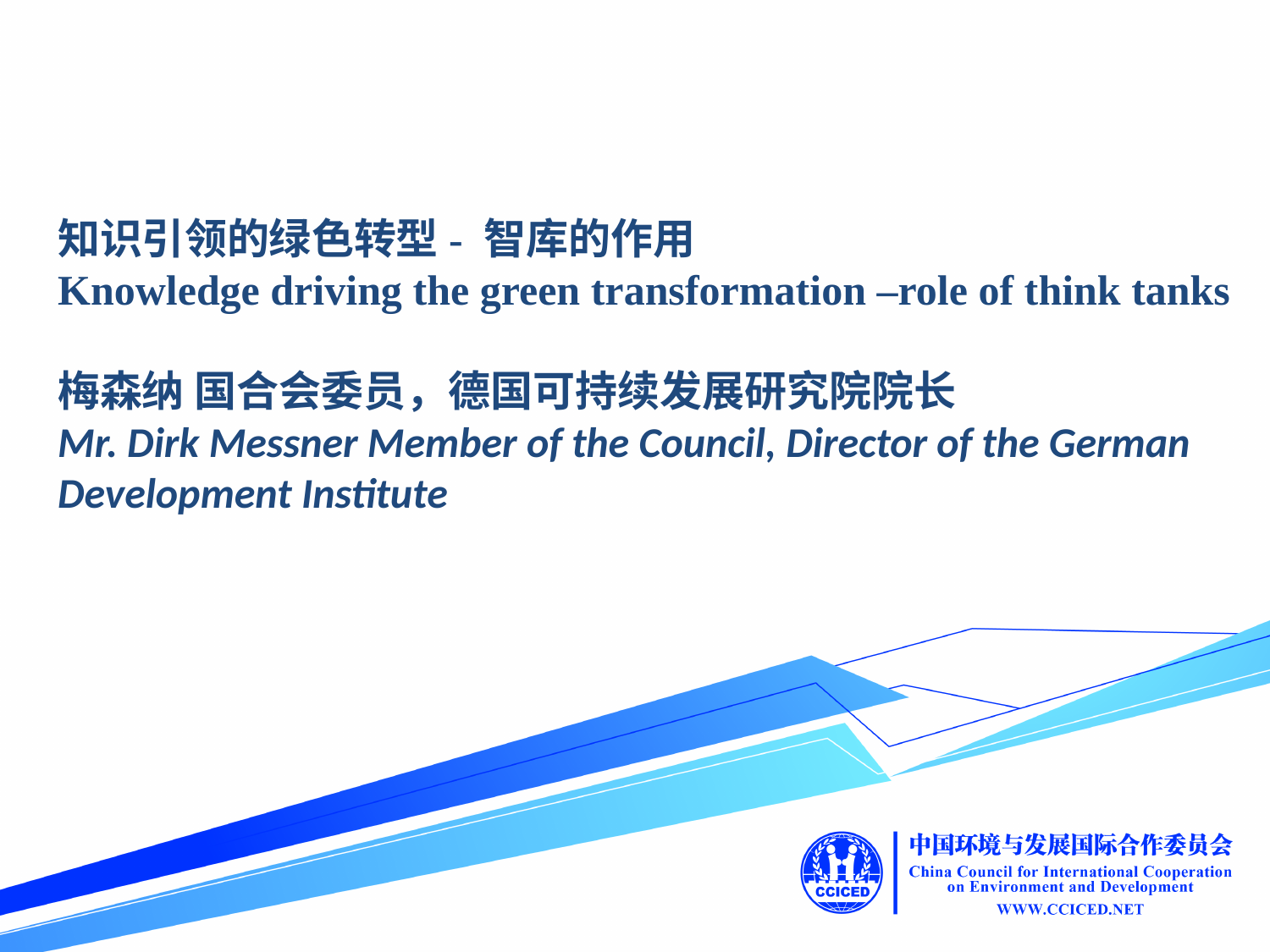

知识引领的绿色转型- 智库的作用
Knowledge driving the green transformation –role of think tanks

梅森纳 国合会委员，德国可持续发展研究院院长
Mr. Dirk Messner Member of the Council, Director of the German Development Institute